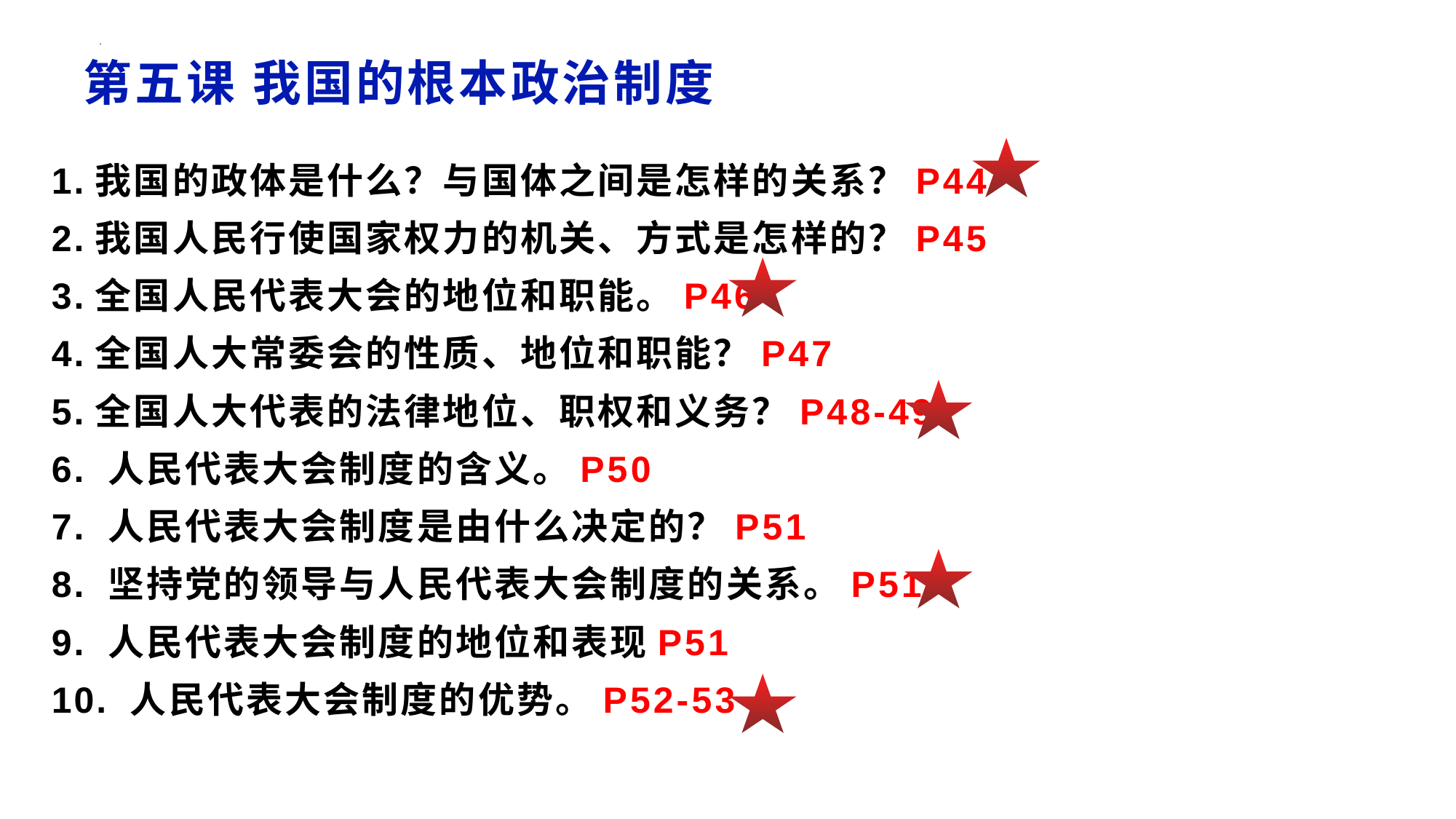

第五课 我国的根本政治制度
1.我国的政体是什么？与国体之间是怎样的关系？P44
2.我国人民行使国家权力的机关、方式是怎样的？P45
3.全国人民代表大会的地位和职能。P46
4.全国人大常委会的性质、地位和职能？P47
5.全国人大代表的法律地位、职权和义务？P48-49
6. 人民代表大会制度的含义。P50
7. 人民代表大会制度是由什么决定的？P51
8. 坚持党的领导与人民代表大会制度的关系。P51
9. 人民代表大会制度的地位和表现P51
10. 人民代表大会制度的优势。P52-53